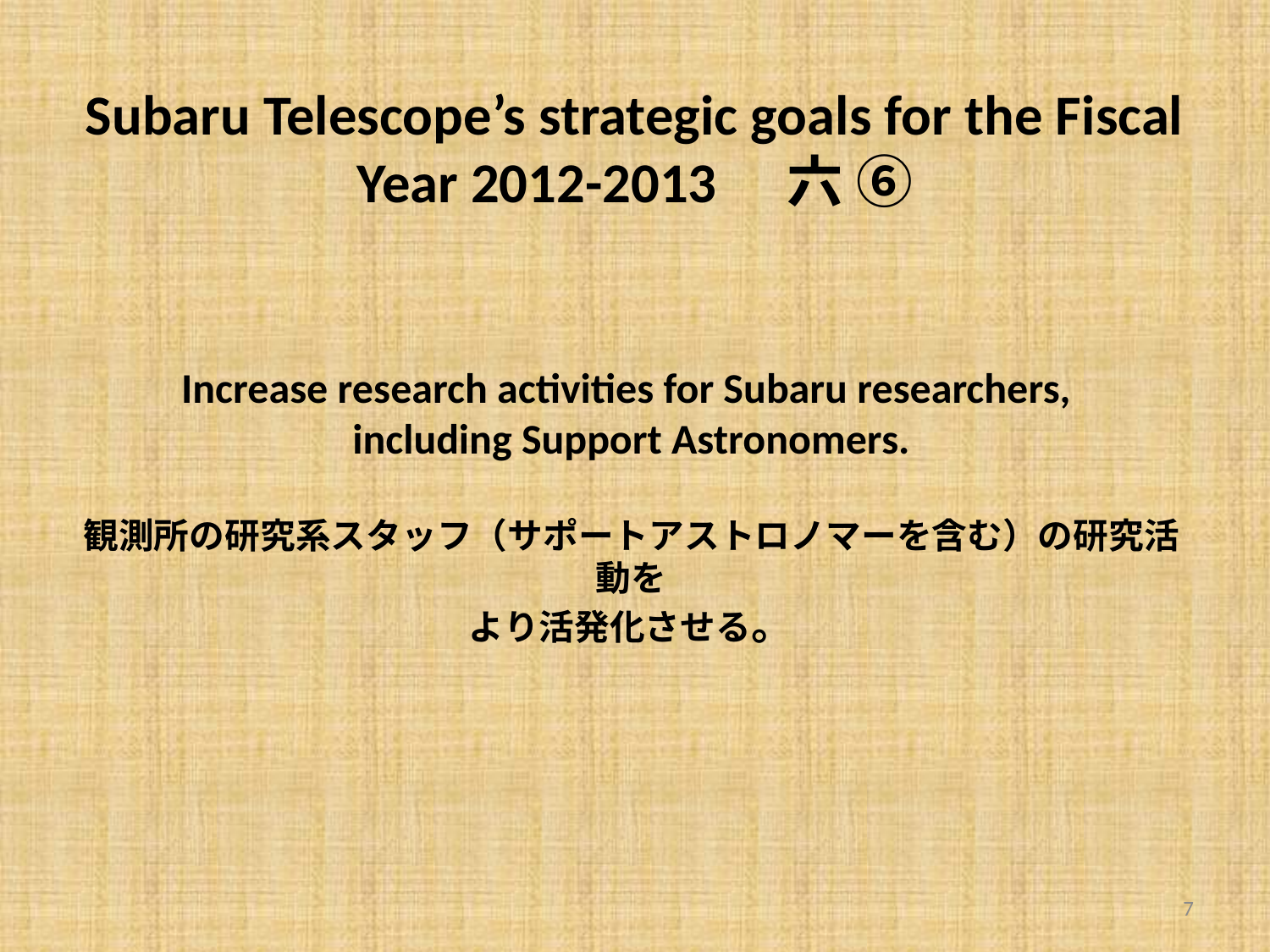

# Subaru Telescope’s strategic goals for the Fiscal Year 2012-2013　六 ⑥
Increase research activities for Subaru researchers,
including Support Astronomers.

観測所の研究系スタッフ（サポートアストロノマーを含む）の研究活動を
より活発化させる。
7